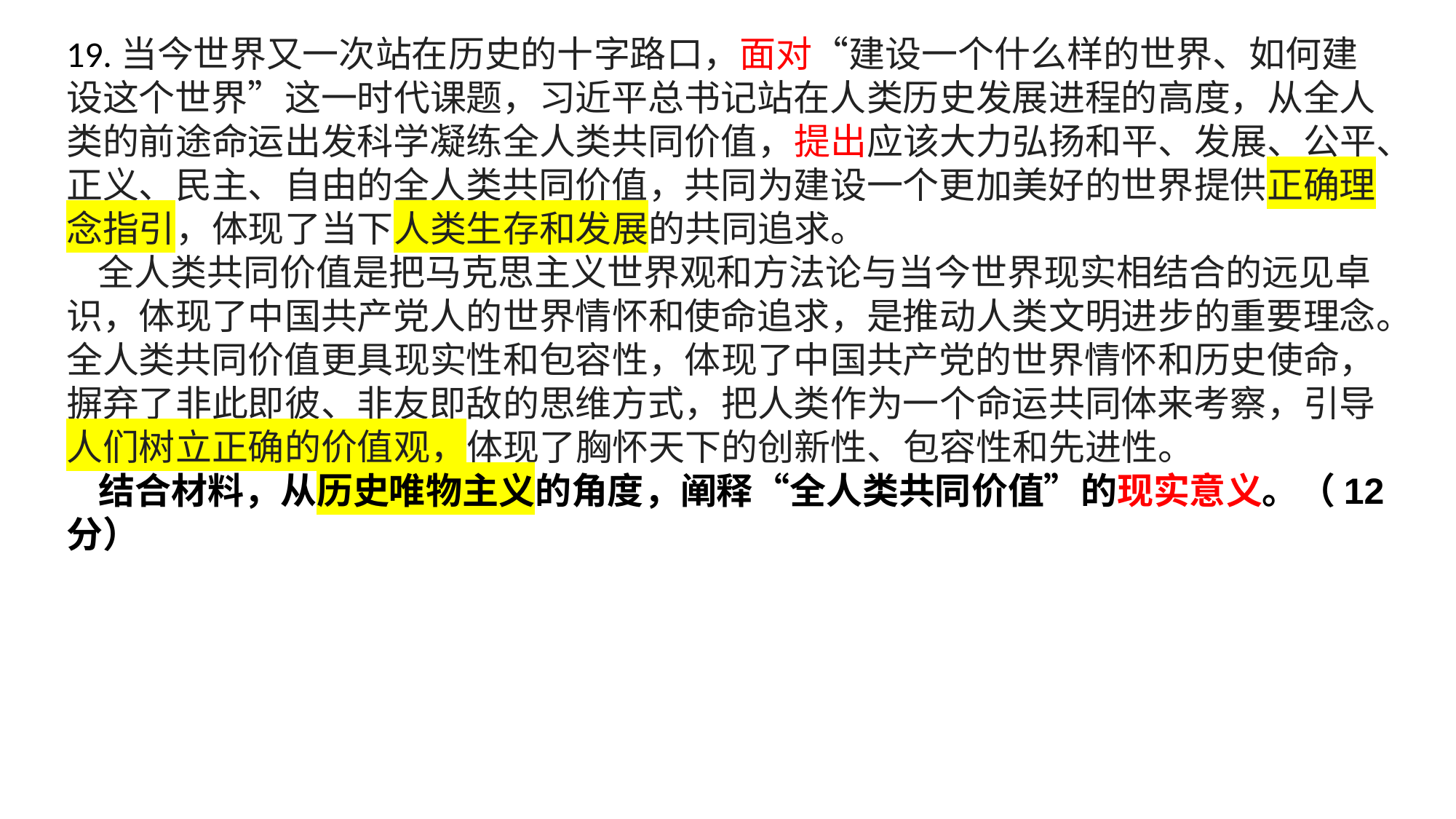

19.当今世界又一次站在历史的十字路口，面对“建设一个什么样的世界、如何建设这个世界”这一时代课题，习近平总书记站在人类历史发展进程的高度，从全人类的前途命运出发科学凝练全人类共同价值，提出应该大力弘扬和平、发展、公平、正义、民主、自由的全人类共同价值，共同为建设一个更加美好的世界提供正确理念指引，体现了当下人类生存和发展的共同追求。
全人类共同价值是把马克思主义世界观和方法论与当今世界现实相结合的远见卓识，体现了中国共产党人的世界情怀和使命追求，是推动人类文明进步的重要理念。全人类共同价值更具现实性和包容性，体现了中国共产党的世界情怀和历史使命，摒弃了非此即彼、非友即敌的思维方式，把人类作为一个命运共同体来考察，引导人们树立正确的价值观，体现了胸怀天下的创新性、包容性和先进性。
结合材料，从历史唯物主义的角度，阐释“全人类共同价值”的现实意义。（12分）